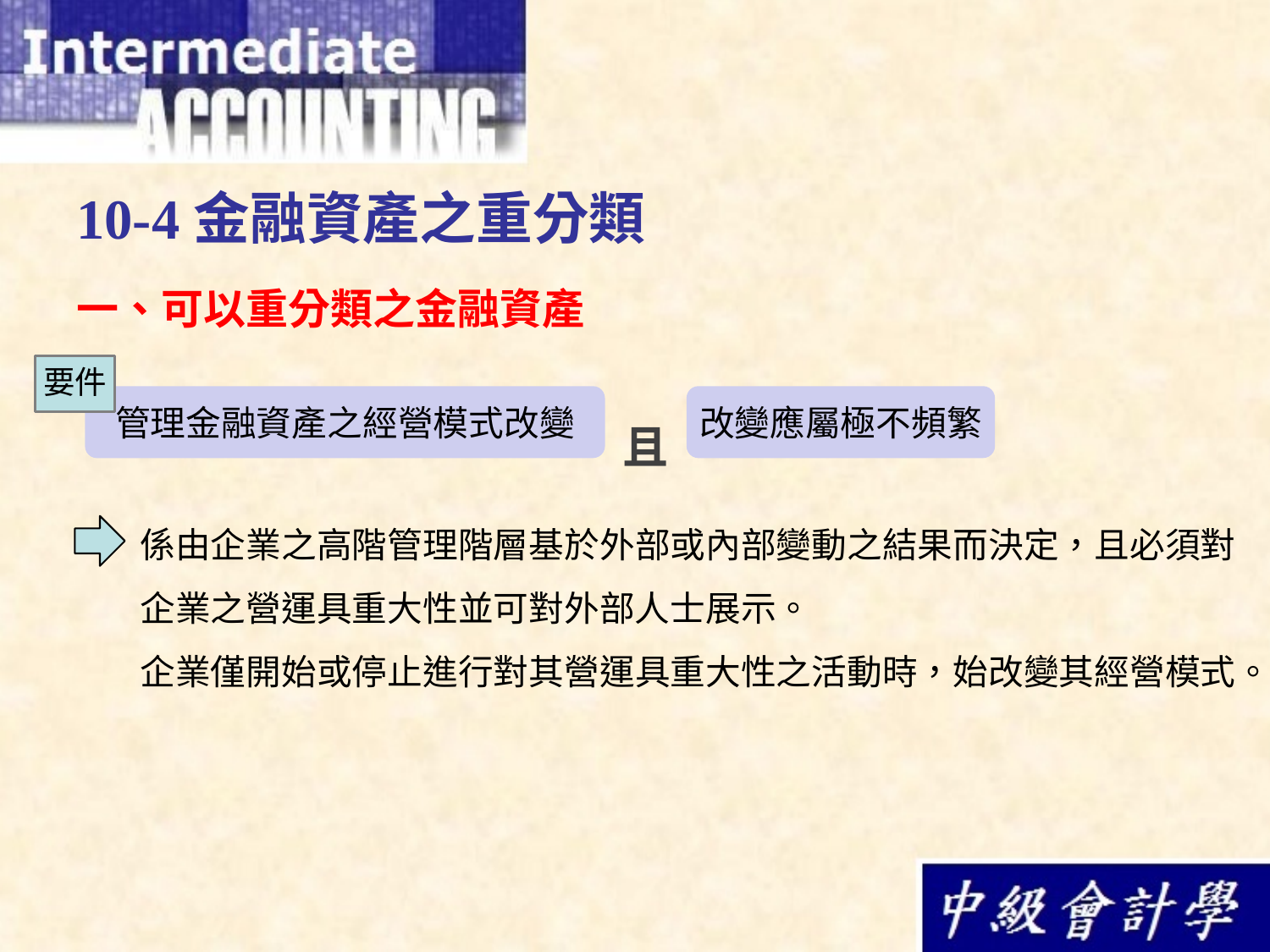

# 10-4金融資產之重分類
一、可以重分類之金融資產
要件
管理金融資產之經營模式改變
改變應屬極不頻繁
且
係由企業之高階管理階層基於外部或內部變動之結果而決定，且必須對企業之營運具重大性並可對外部人士展示。
企業僅開始或停止進行對其營運具重大性之活動時，始改變其經營模式。